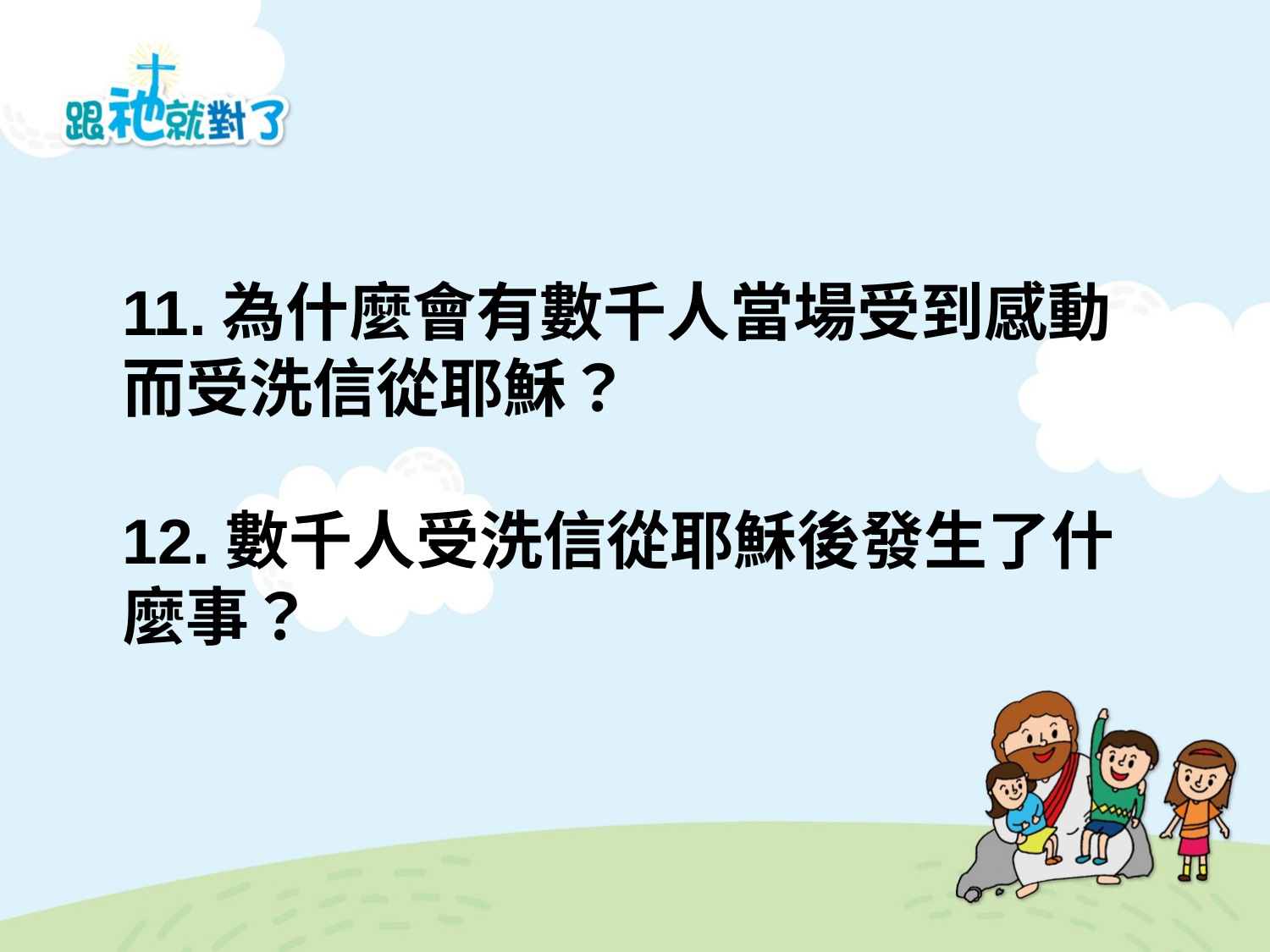

11.為什麼會有數千人當場受到感動而受洗信從耶穌？

12.數千人受洗信從耶穌後發生了什麼事？